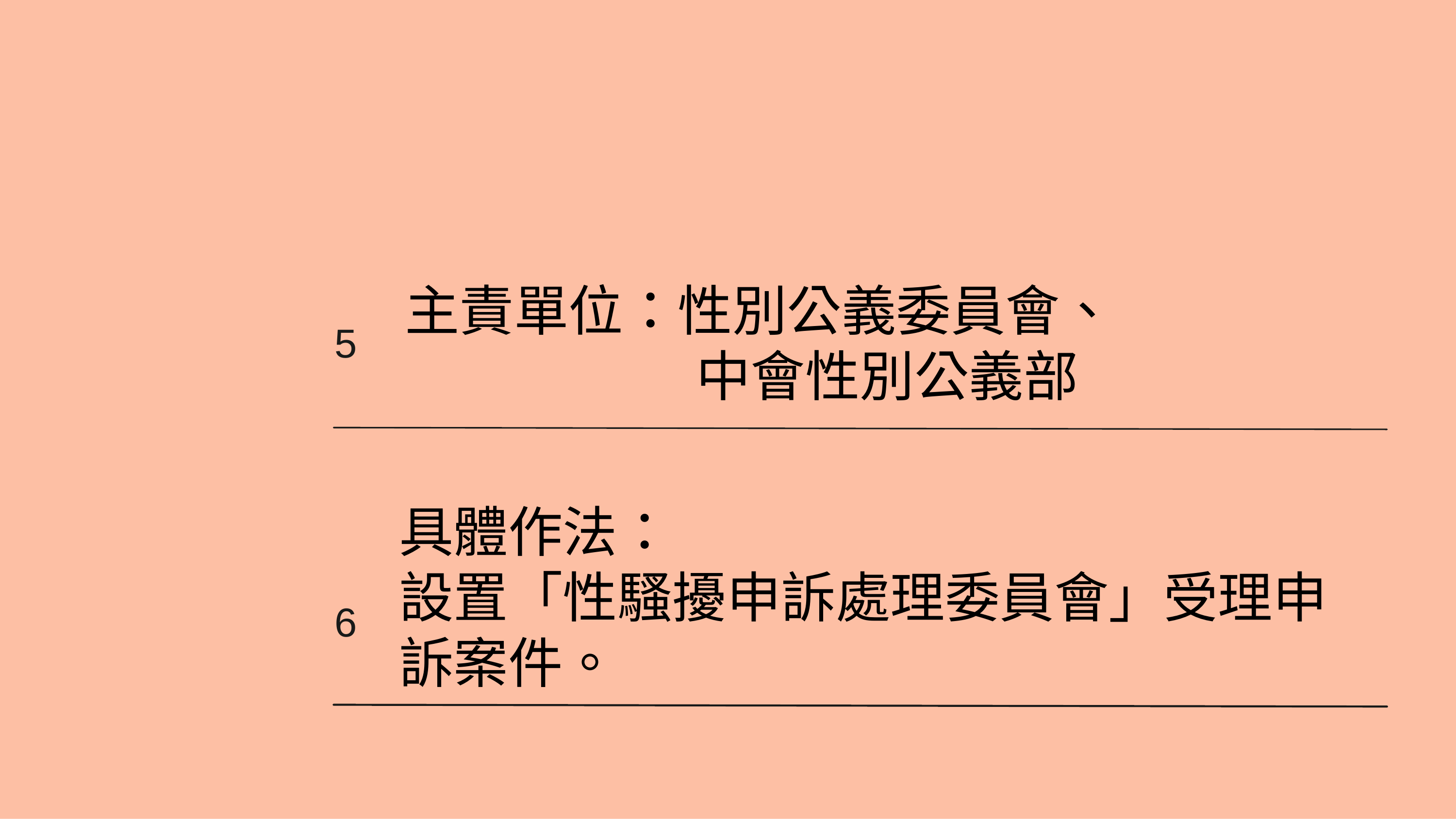

主責單位：性別公義委員會、
				中會性別公義部
5

具體作法：
設置「性騷擾申訴處理委員會」受理申訴案件。
6